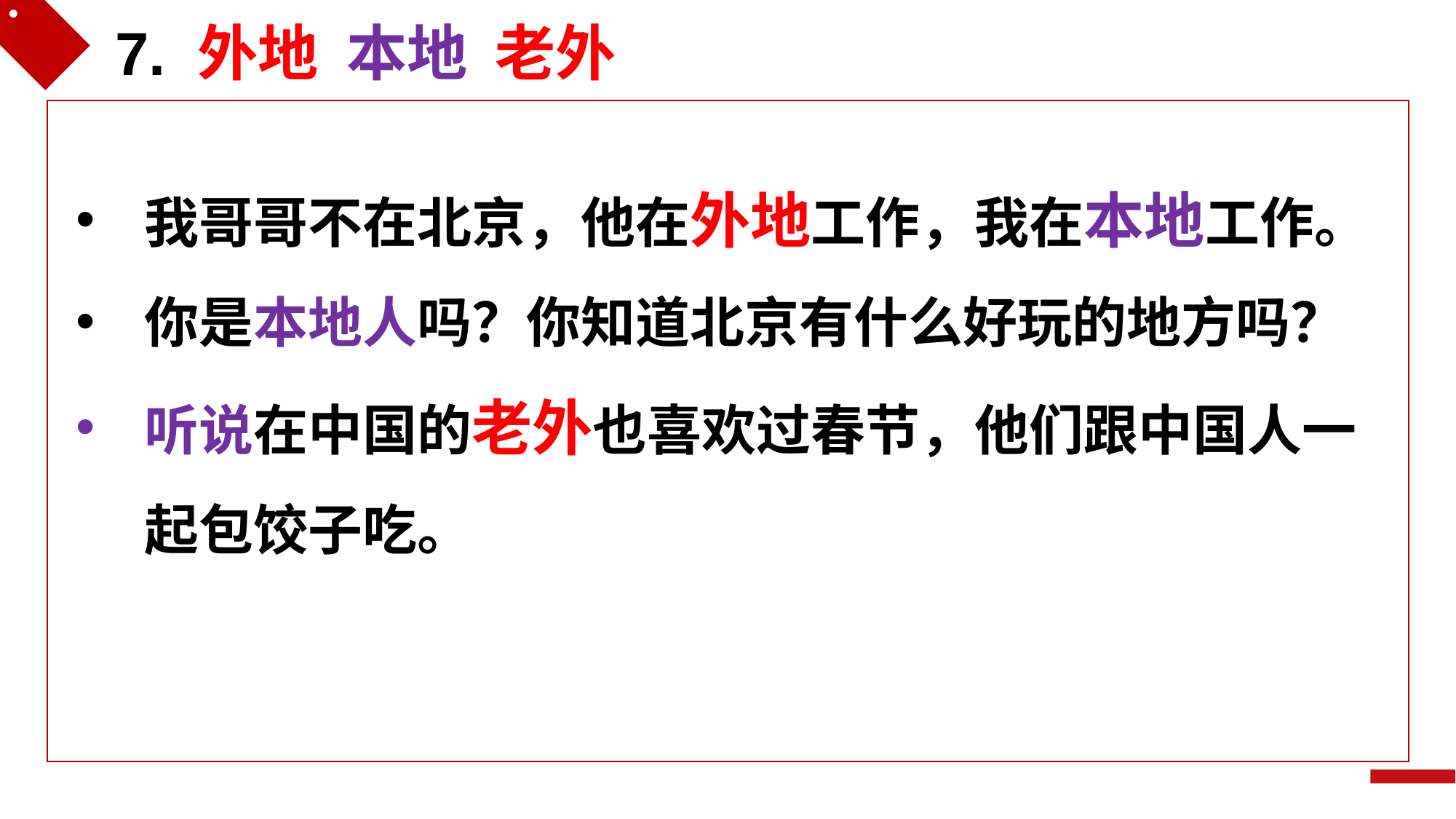

7. 外地  本地  老外

我哥哥不在北京，他在外地工作，我在本地工作。
你是本地人吗？你知道北京有什么好玩的地方吗？
听说在中国的老外也喜欢过春节，他们跟中国人一起包饺子吃。